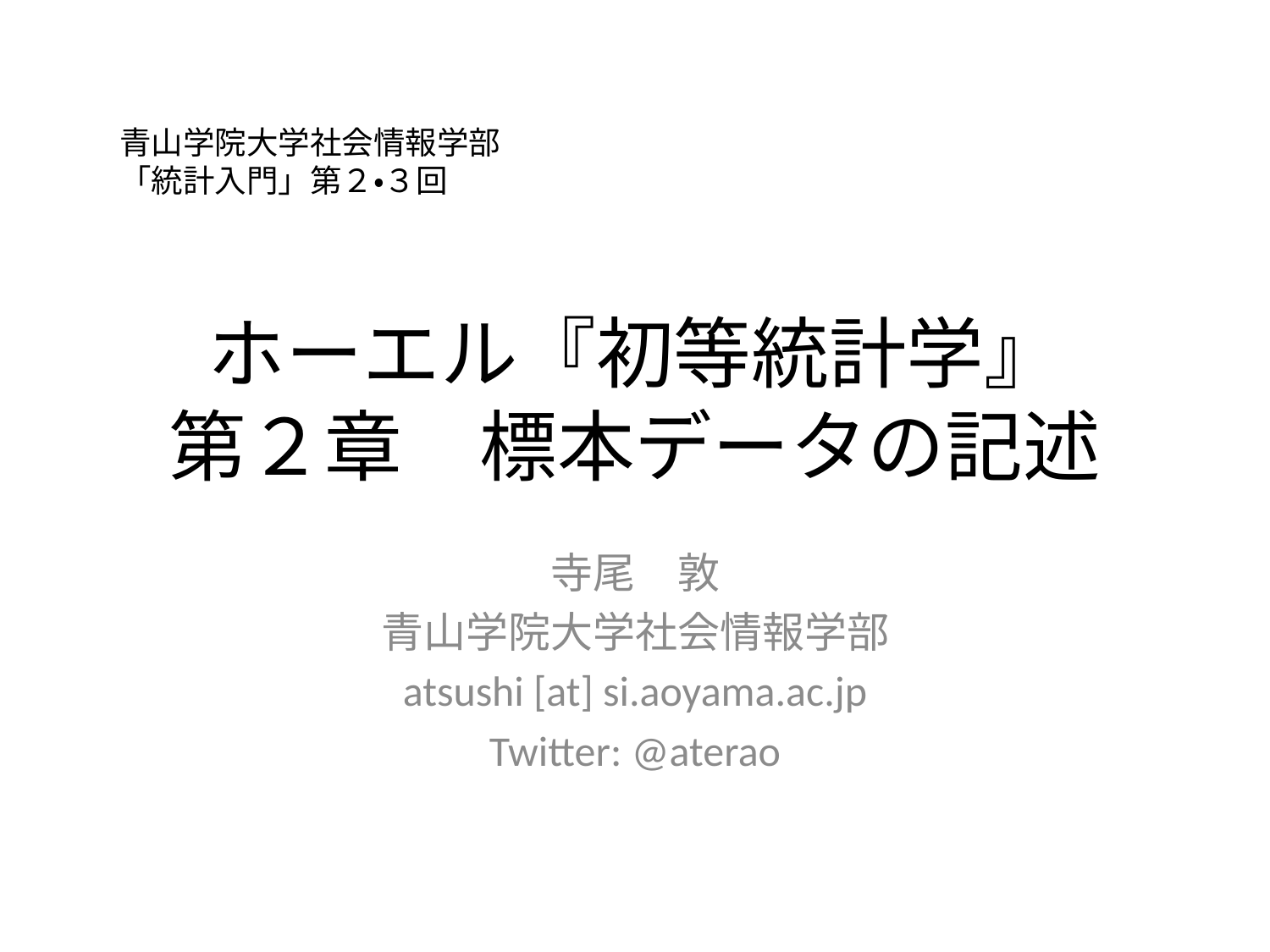

青山学院大学社会情報学部
「統計入門」第２・３回
# ホーエル『初等統計学』 第２章　標本データの記述
寺尾　敦
青山学院大学社会情報学部
atsushi [at] si.aoyama.ac.jp
Twitter: @aterao